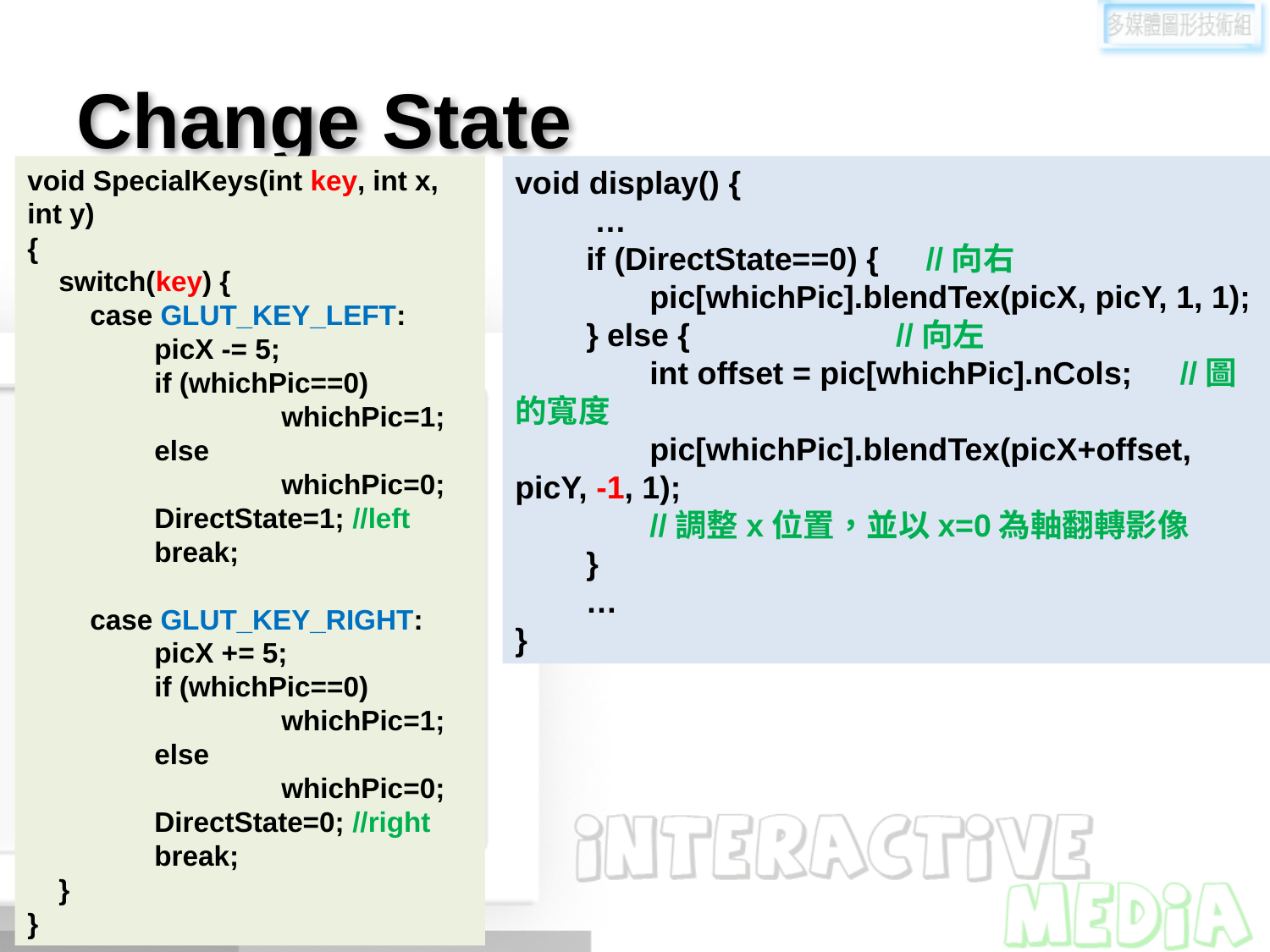

# Change State
void SpecialKeys(int key, int x, int y)
{
    switch(key) {
        case GLUT_KEY_LEFT:
	picX -= 5;
	if (whichPic==0)
		whichPic=1;
	else
		whichPic=0;
	DirectState=1; //left
	break;

        case GLUT_KEY_RIGHT:
	picX += 5;
	if (whichPic==0)
		whichPic=1;
	else
		whichPic=0;
	DirectState=0; //right
	break;
    }
}
void display() {
         …
　　if (DirectState==0) {　//向右
　　　　pic[whichPic].blendTex(picX, picY, 1, 1);
　　} else {　　　　　　//向左
　　　　int offset = pic[whichPic].nCols;　//圖的寬度
　　　　pic[whichPic].blendTex(picX+offset, picY, -1, 1);
　　　　//調整x位置，並以x=0為軸翻轉影像
　　}
        …
}